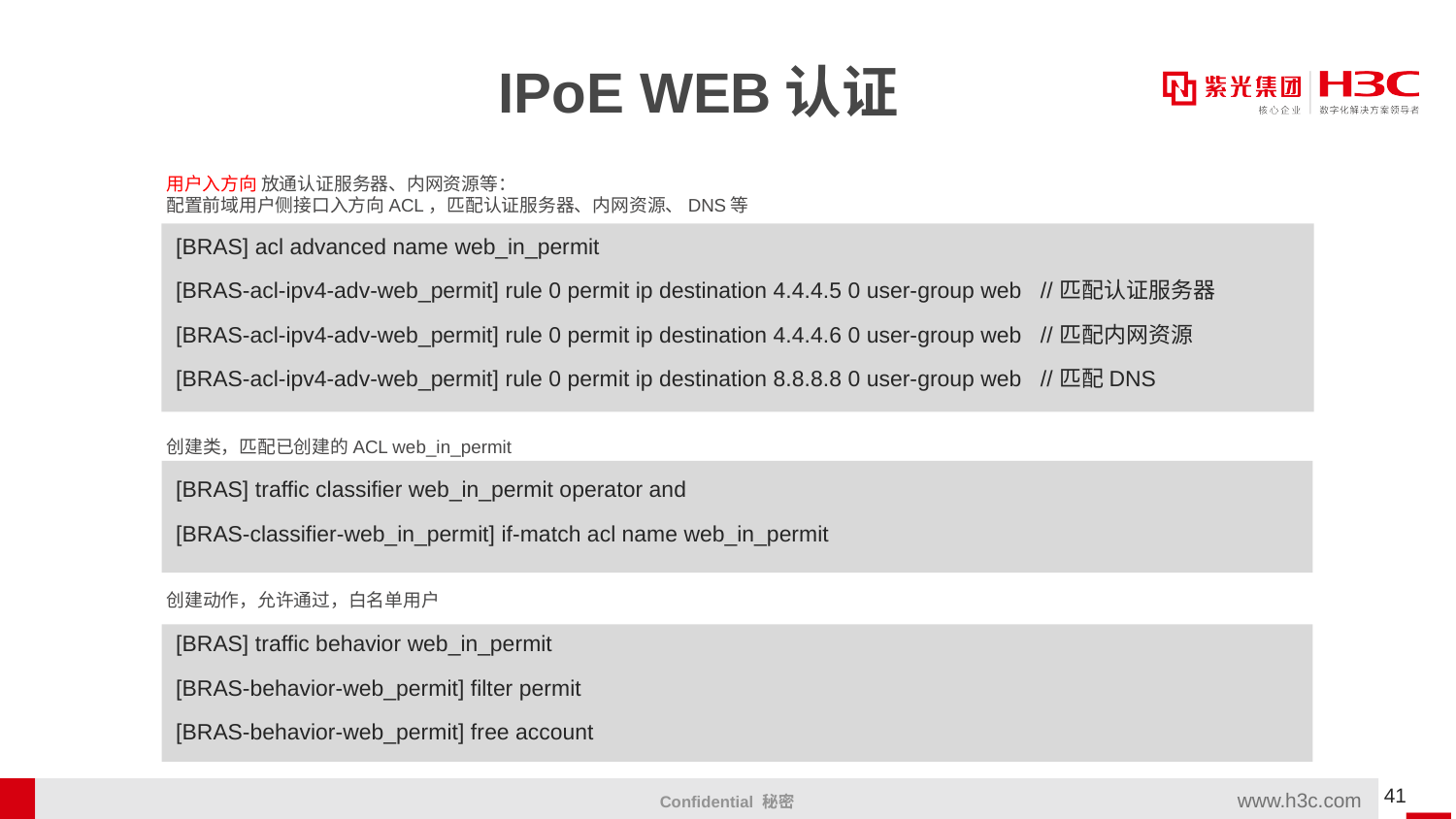

# IPoE WEB认证

用户入方向 放通认证服务器、内网资源等：
配置前域用户侧接口入方向ACL，匹配认证服务器、内网资源、DNS等
[BRAS] acl advanced name web_in_permit
[BRAS-acl-ipv4-adv-web_permit] rule 0 permit ip destination 4.4.4.5 0 user-group web   //匹配认证服务器
[BRAS-acl-ipv4-adv-web_permit] rule 0 permit ip destination 4.4.4.6 0 user-group web   //匹配内网资源
[BRAS-acl-ipv4-adv-web_permit] rule 0 permit ip destination 8.8.8.8 0 user-group web   //匹配DNS
创建类，匹配已创建的ACL web_in_permit

[BRAS] traffic classifier web_in_permit operator and
[BRAS-classifier-web_in_permit] if-match acl name web_in_permit
创建动作，允许通过，白名单用户
[BRAS] traffic behavior web_in_permit
[BRAS-behavior-web_permit] filter permit
[BRAS-behavior-web_permit] free account